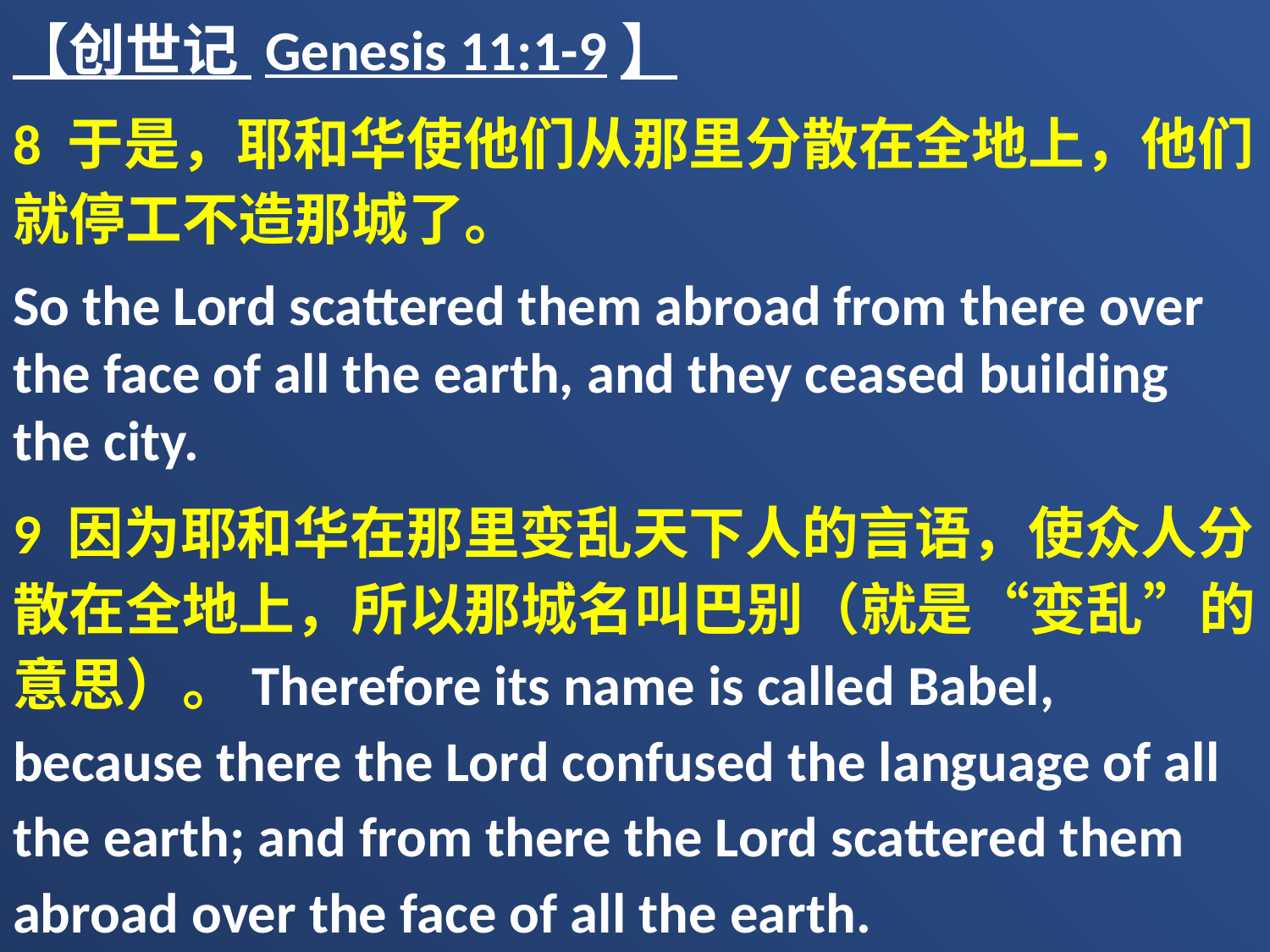

【创世记 Genesis 11:1-9】
8 于是，耶和华使他们从那里分散在全地上，他们就停工不造那城了。
So the Lord scattered them abroad from there over the face of all the earth, and they ceased building the city.
9 因为耶和华在那里变乱天下人的言语，使众人分散在全地上，所以那城名叫巴别（就是“变乱”的意思）。Therefore its name is called Babel, because there the Lord confused the language of all the earth; and from there the Lord scattered them abroad over the face of all the earth.